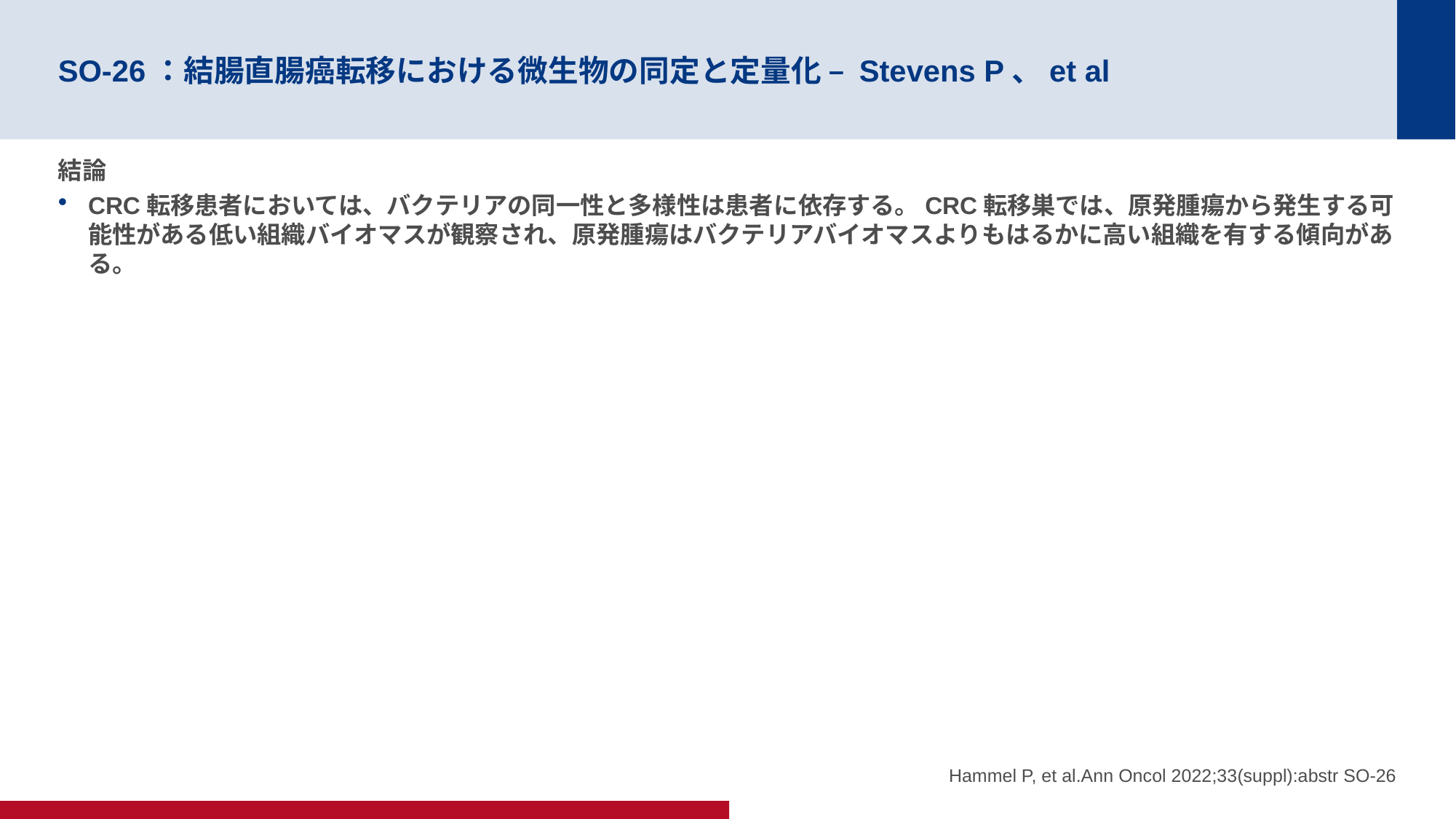

# SO-26：結腸直腸癌転移における微生物の同定と定量化 – Stevens P、et al
結論
CRC転移患者においては、バクテリアの同一性と多様性は患者に依存する。CRC転移巣では、原発腫瘍から発生する可能性がある低い組織バイオマスが観察され、原発腫瘍はバクテリアバイオマスよりもはるかに高い組織を有する傾向がある。
Hammel P, et al.Ann Oncol 2022;33(suppl):abstr SO-26